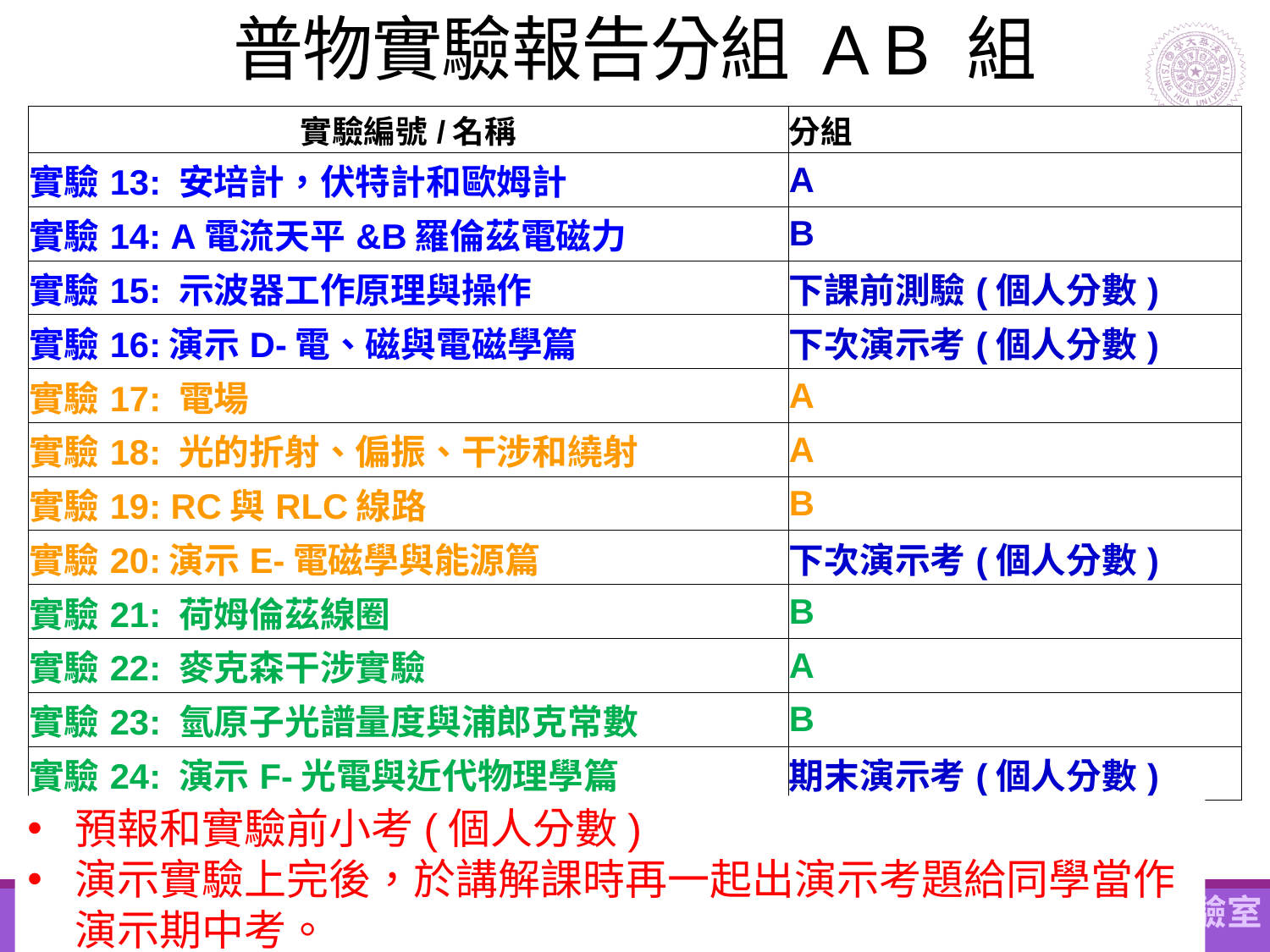

# 普物實驗報告分組 A B 組
| 實驗編號/名稱 | 分組 |
| --- | --- |
| 實驗13: 安培計，伏特計和歐姆計 | A |
| 實驗14: A電流天平&B羅倫茲電磁力 | B |
| 實驗15: 示波器工作原理與操作 | 下課前測驗(個人分數) |
| 實驗16:演示D-電、磁與電磁學篇 | 下次演示考(個人分數) |
| 實驗17: 電場 | A |
| 實驗18: 光的折射、偏振、干涉和繞射 | A |
| 實驗19: RC與RLC線路 | B |
| 實驗20:演示E-電磁學與能源篇 | 下次演示考(個人分數) |
| 實驗21: 荷姆倫茲線圈 | B |
| 實驗22: 麥克森干涉實驗 | A |
| 實驗23: 氫原子光譜量度與浦郎克常數 | B |
| 實驗24: 演示F-光電與近代物理學篇 | 期末演示考(個人分數) |
預報和實驗前小考(個人分數)
演示實驗上完後，於講解課時再一起出演示考題給同學當作演示期中考。